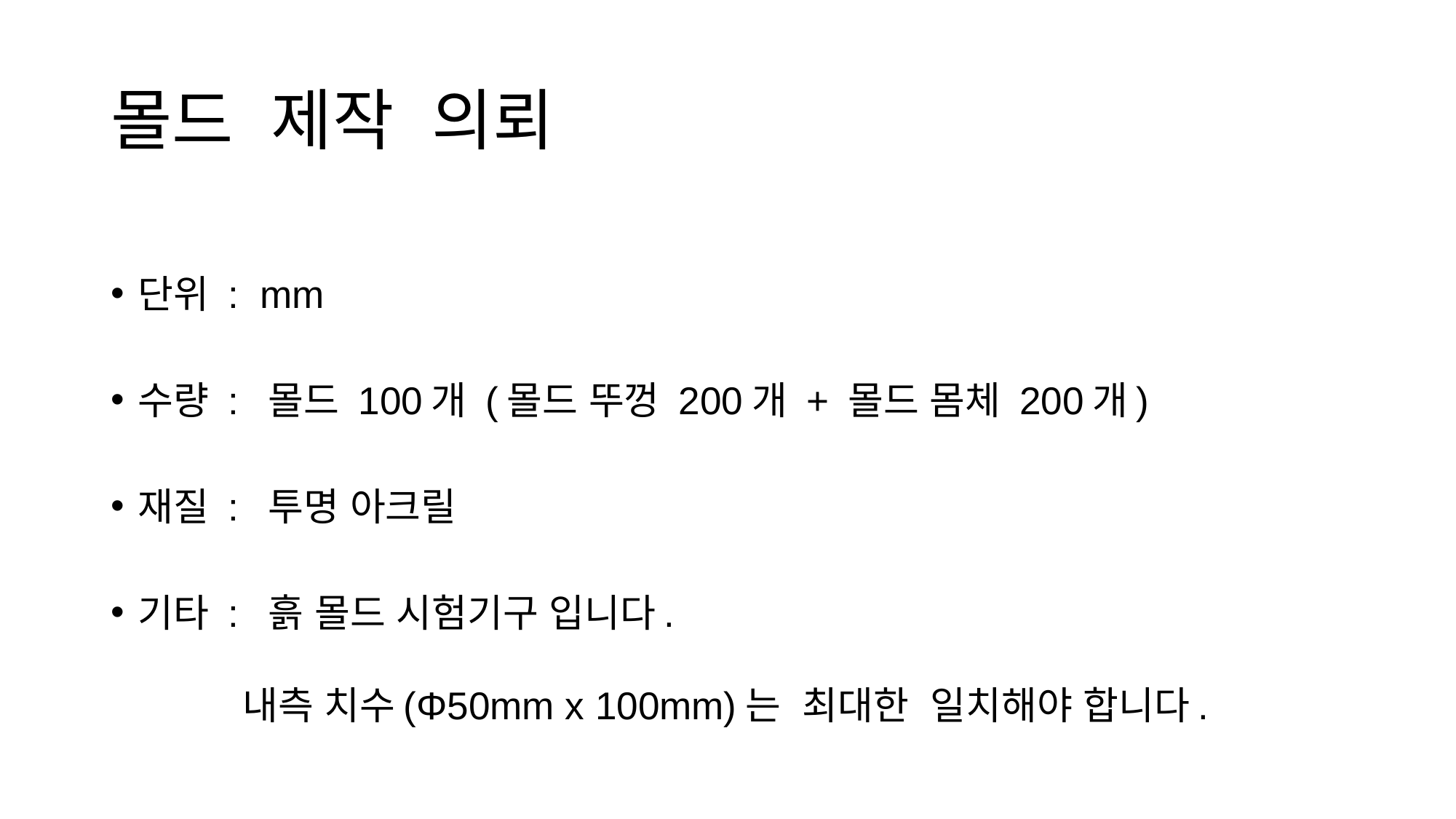

# 몰드  제작  의뢰
단위 :  mm
수량 :  몰드 100개 (몰드 뚜껑 200개 + 몰드 몸체 200개)
재질 :  투명 아크릴
기타 :  흙 몰드 시험기구 입니다.
         내측 치수(Φ50mm x 100mm)는  최대한  일치해야 합니다.